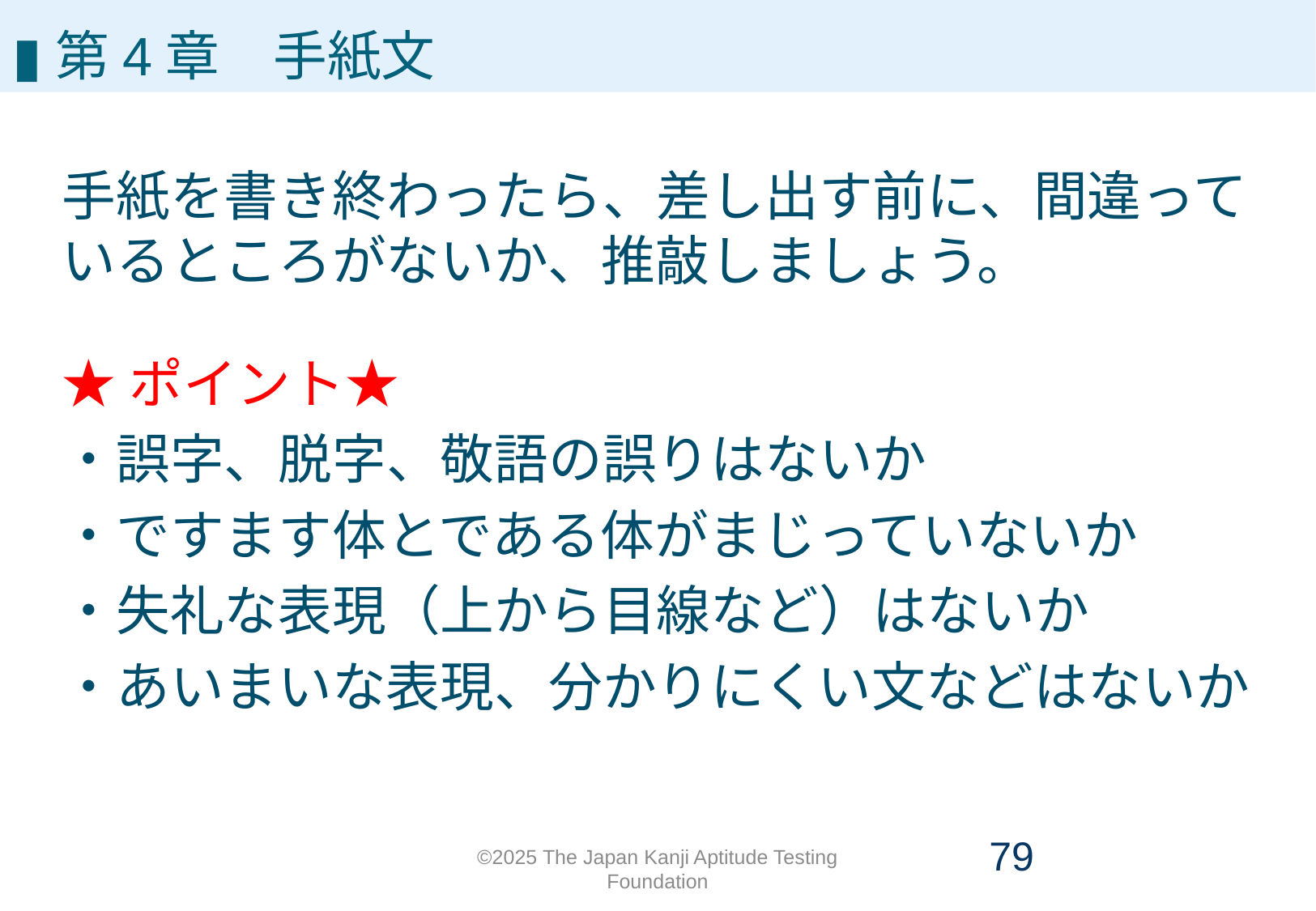

▮第4章　手紙文
手紙を書き終わったら、差し出す前に、間違っているところがないか、推敲しましょう。

★ポイント★
・誤字、脱字、敬語の誤りはないか
・ですます体とである体がまじっていないか
・失礼な表現（上から目線など）はないか
・あいまいな表現、分かりにくい文などはないか

©2025 The Japan Kanji Aptitude Testing Foundation
79